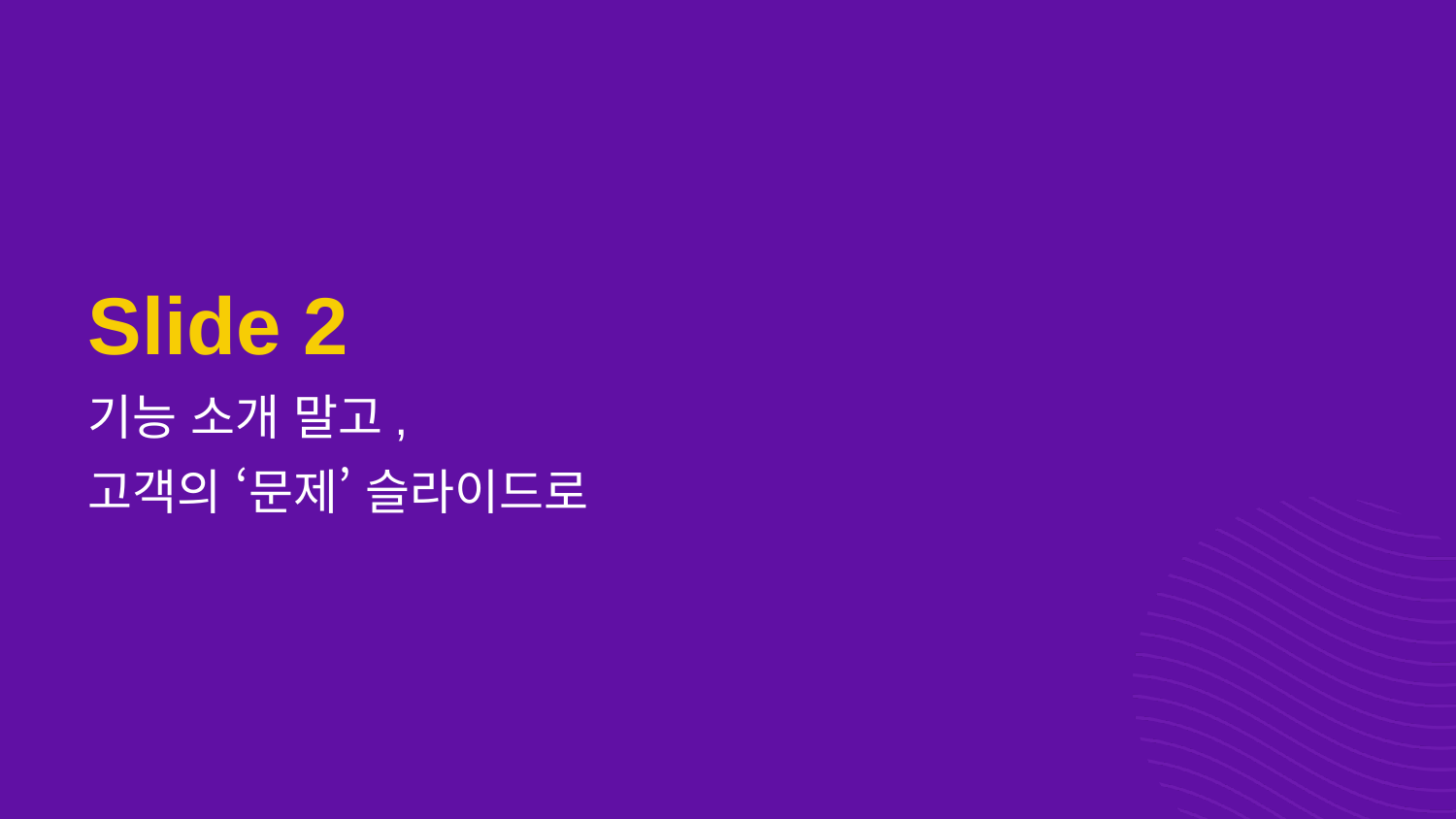

# Slide 2
기능 소개 말고,
고객의 ‘문제’ 슬라이드로